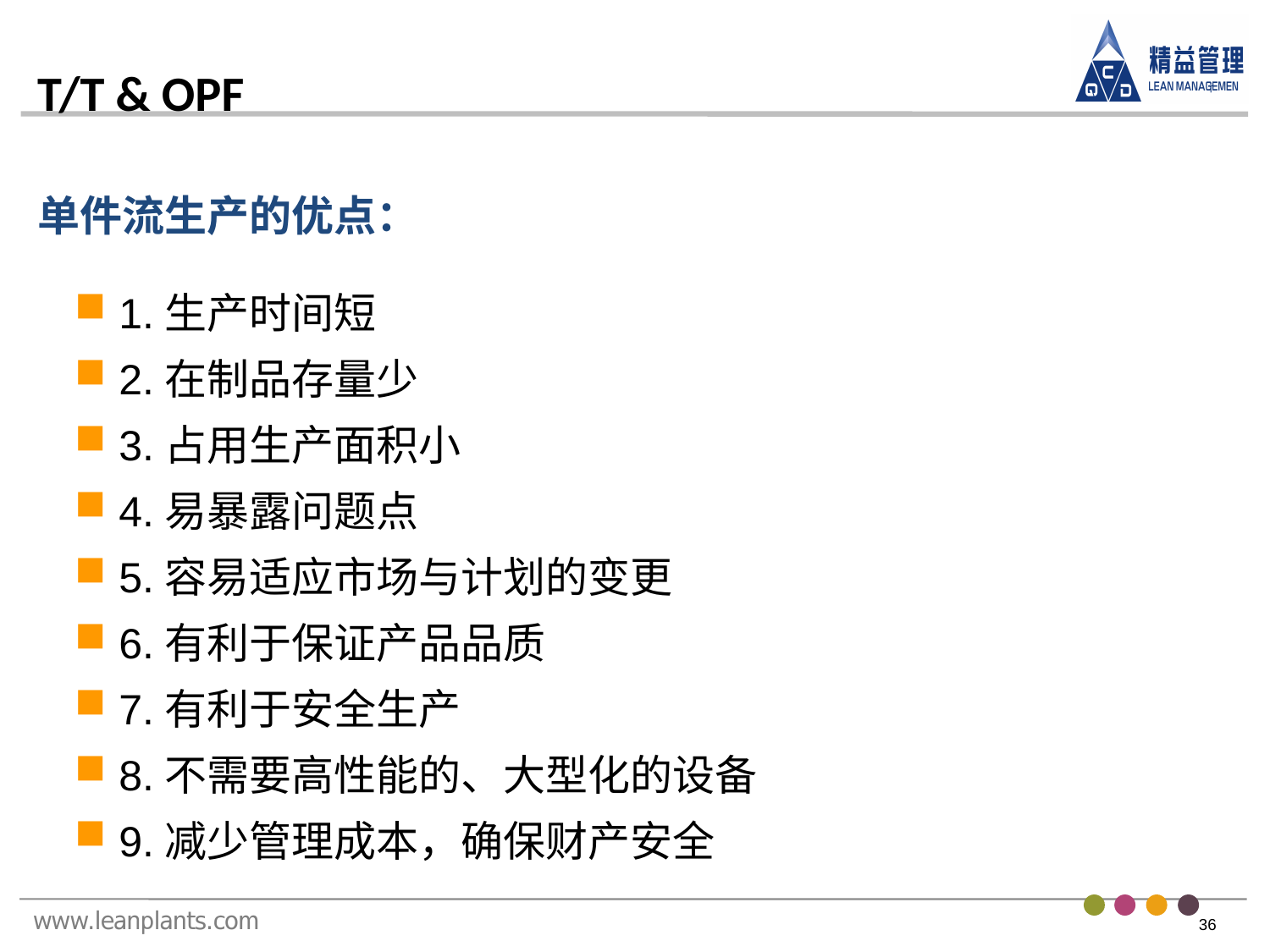

单件流生产的优点：
 1.生产时间短
 2.在制品存量少
 3.占用生产面积小
 4.易暴露问题点
 5.容易适应市场与计划的变更
 6.有利于保证产品品质
 7.有利于安全生产
 8.不需要高性能的、大型化的设备
 9.减少管理成本，确保财产安全